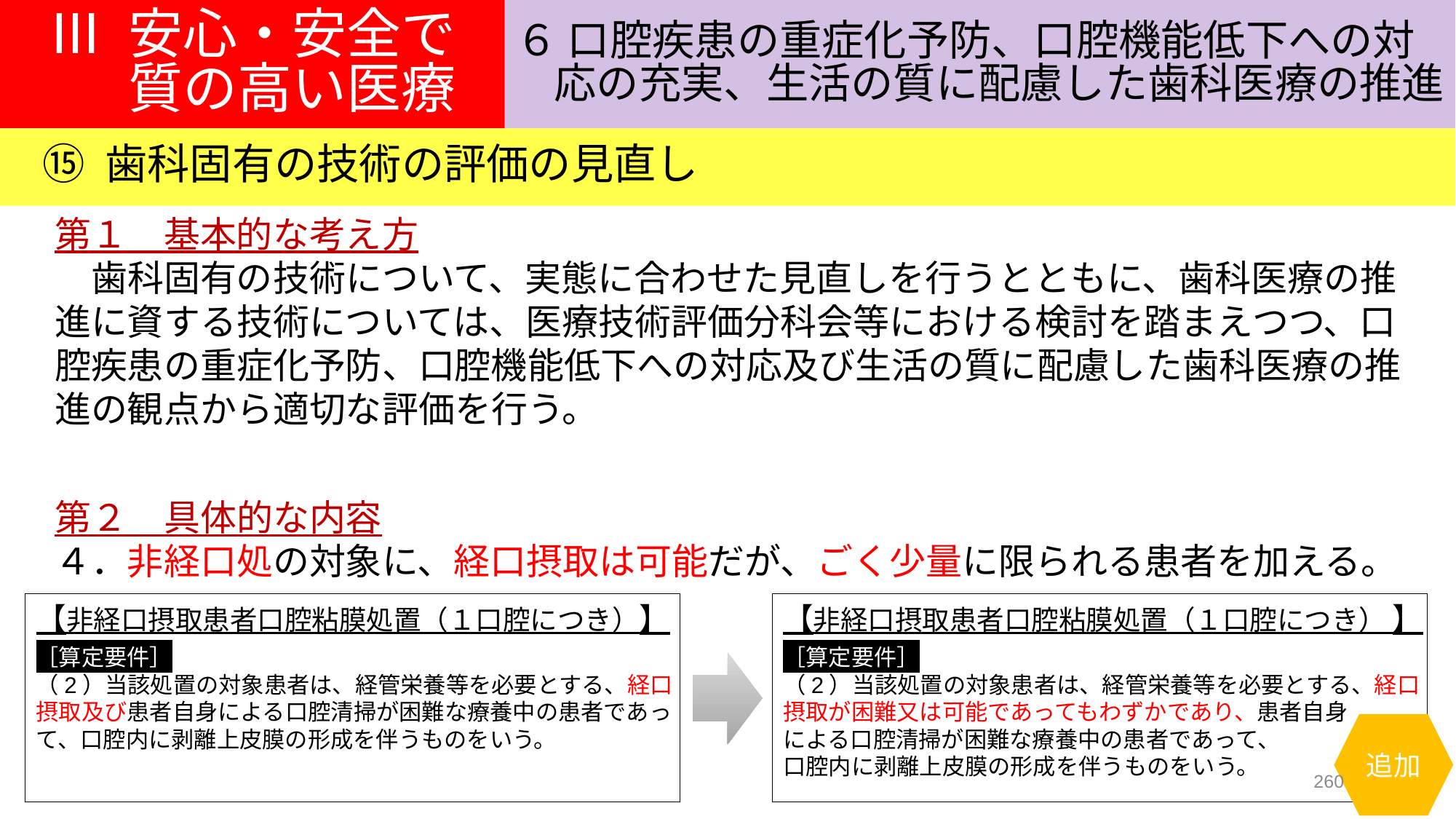

Ⅲ 安心・安全で
質の高い医療
６ 口腔疾患の重症化予防、口腔機能低下への対
応の充実、生活の質に配慮した歯科医療の推進
⑮ 歯科固有の技術の評価の見直し
第１　基本的な考え方
　歯科固有の技術について、実態に合わせた見直しを行うとともに、歯科医療の推進に資する技術については、医療技術評価分科会等における検討を踏まえつつ、口腔疾患の重症化予防、口腔機能低下への対応及び生活の質に配慮した歯科医療の推進の観点から適切な評価を行う。

第２　具体的な内容
４．非経口処の対象に、経口摂取は可能だが、ごく少量に限られる患者を加える。

【非経口摂取患者口腔粘膜処置（１口腔につき） 】

［算定要件］
（2）当該処置の対象患者は、経管栄養等を必要とする、経口摂取が困難又は可能であってもわずかであり、患者自身
による口腔清掃が困難な療養中の患者であって、
口腔内に剥離上皮膜の形成を伴うものをいう。
【非経口摂取患者口腔粘膜処置（１口腔につき）】

［算定要件］
（2）当該処置の対象患者は、経管栄養等を必要とする、経口摂取及び患者自身による口腔清掃が困難な療養中の患者であって、口腔内に剥離上皮膜の形成を伴うものをいう。

追加
260